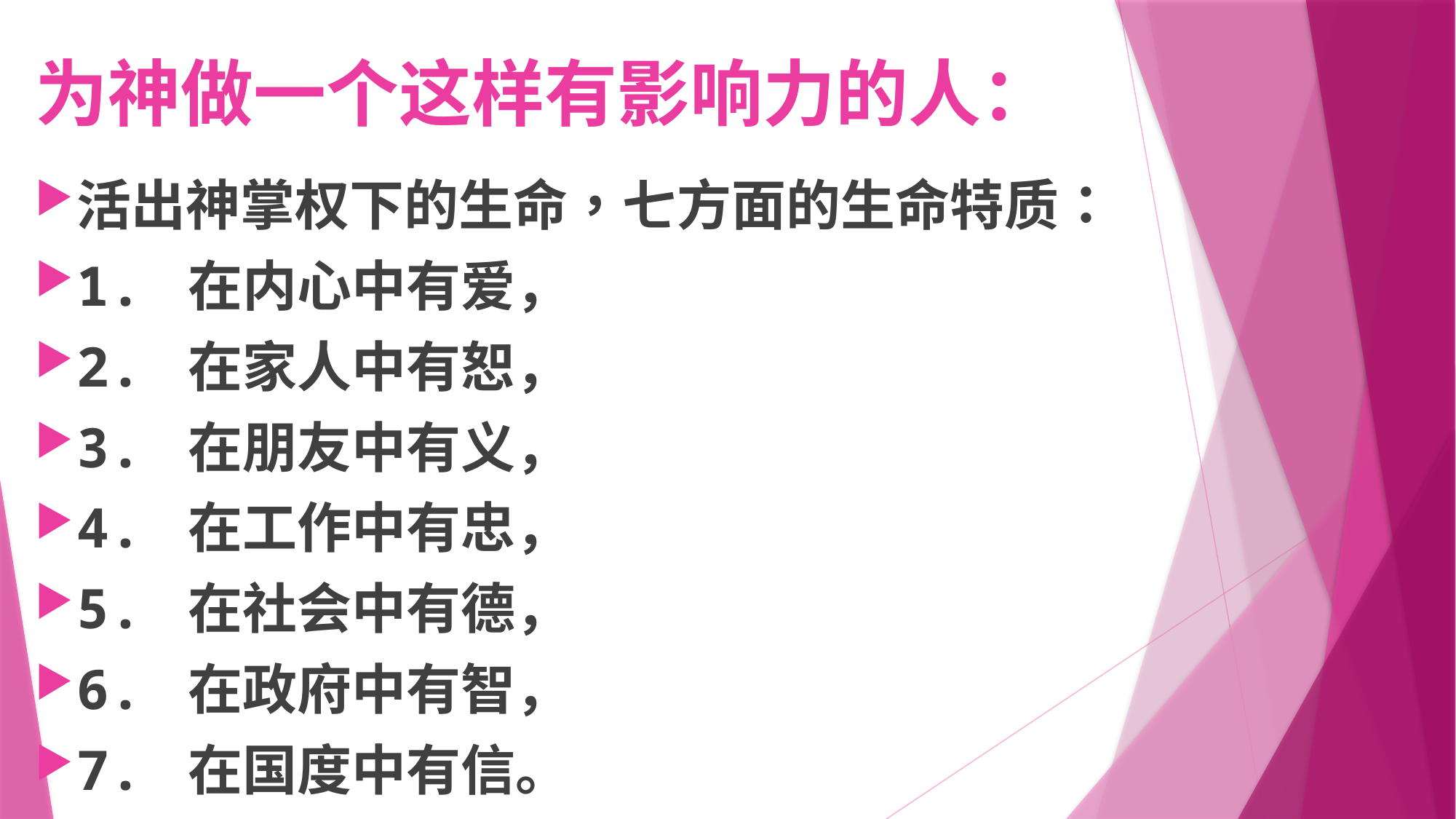

# 为神做一个这样有影响力的人：
活出神掌权下的生命，七方面的生命特质：
1. 在内心中有爱，
2. 在家人中有恕，
3. 在朋友中有义，
4. 在工作中有忠，
5. 在社会中有德，
6. 在政府中有智，
7. 在国度中有信。